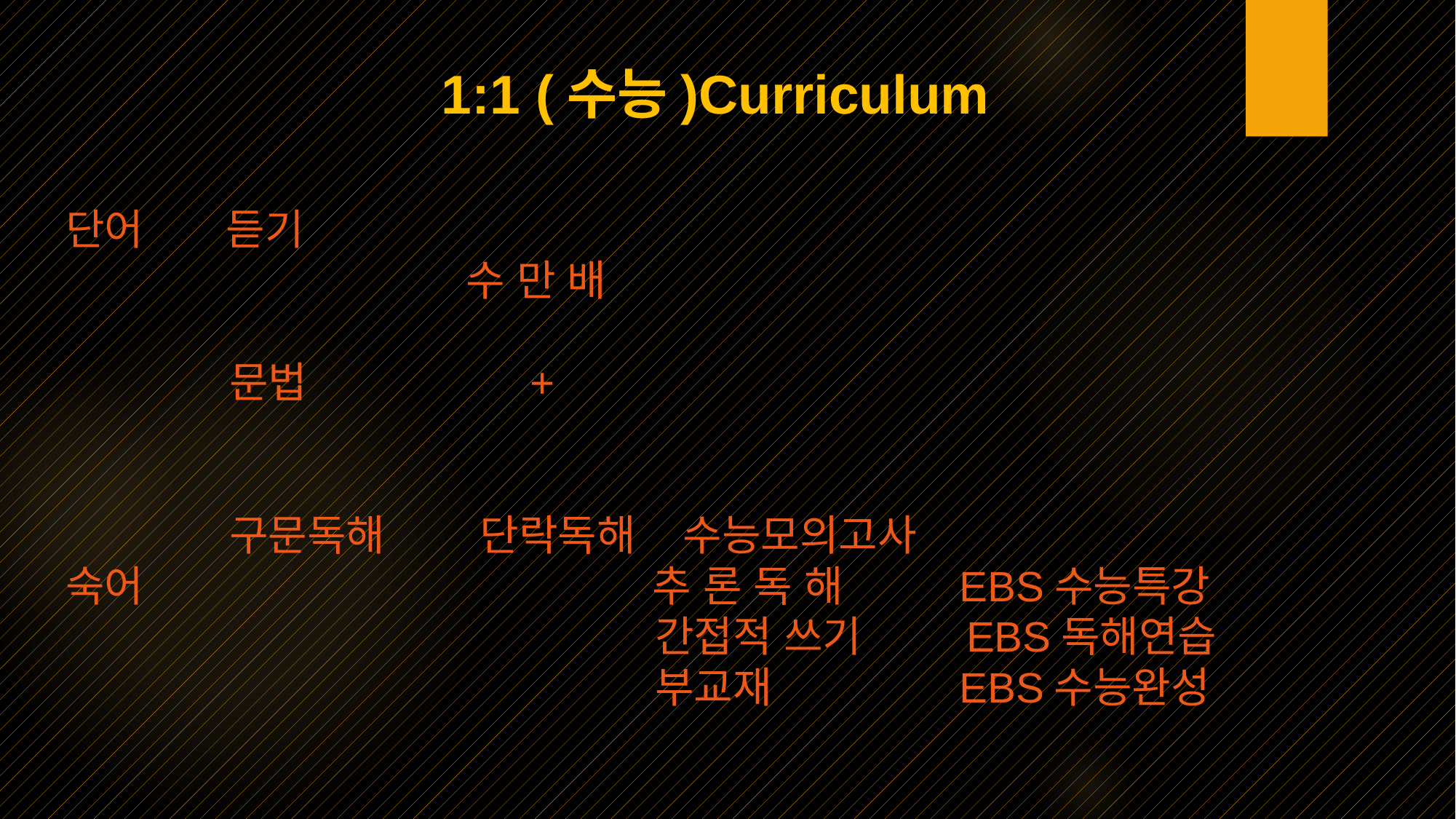

1:1 (수능)Curriculum
단어       듣기
                                 수 만 배

             문법                  +

             구문독해        단락독해    수능모의고사
숙어                                           추 론 독 해         EBS수능특강
                                                 간접적 쓰기        EBS독해연습
                                                 부교재               EBS수능완성